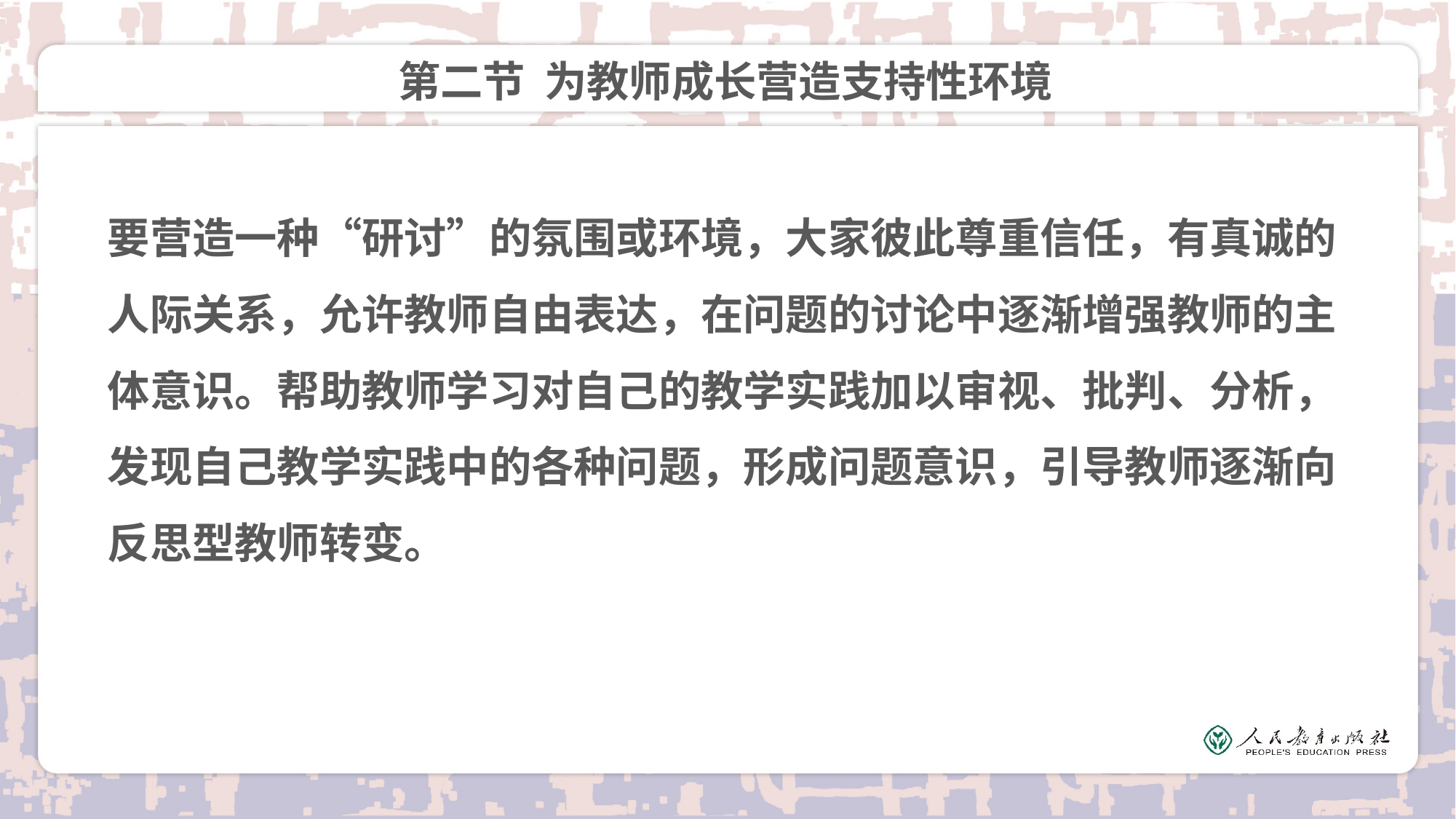

# 第二节  为教师成长营造支持性环境
要营造一种“研讨”的氛围或环境，大家彼此尊重信任，有真诚的人际关系，允许教师自由表达，在问题的讨论中逐渐增强教师的主体意识。帮助教师学习对自己的教学实践加以审视、批判、分析，发现自己教学实践中的各种问题，形成问题意识，引导教师逐渐向反思型教师转变。